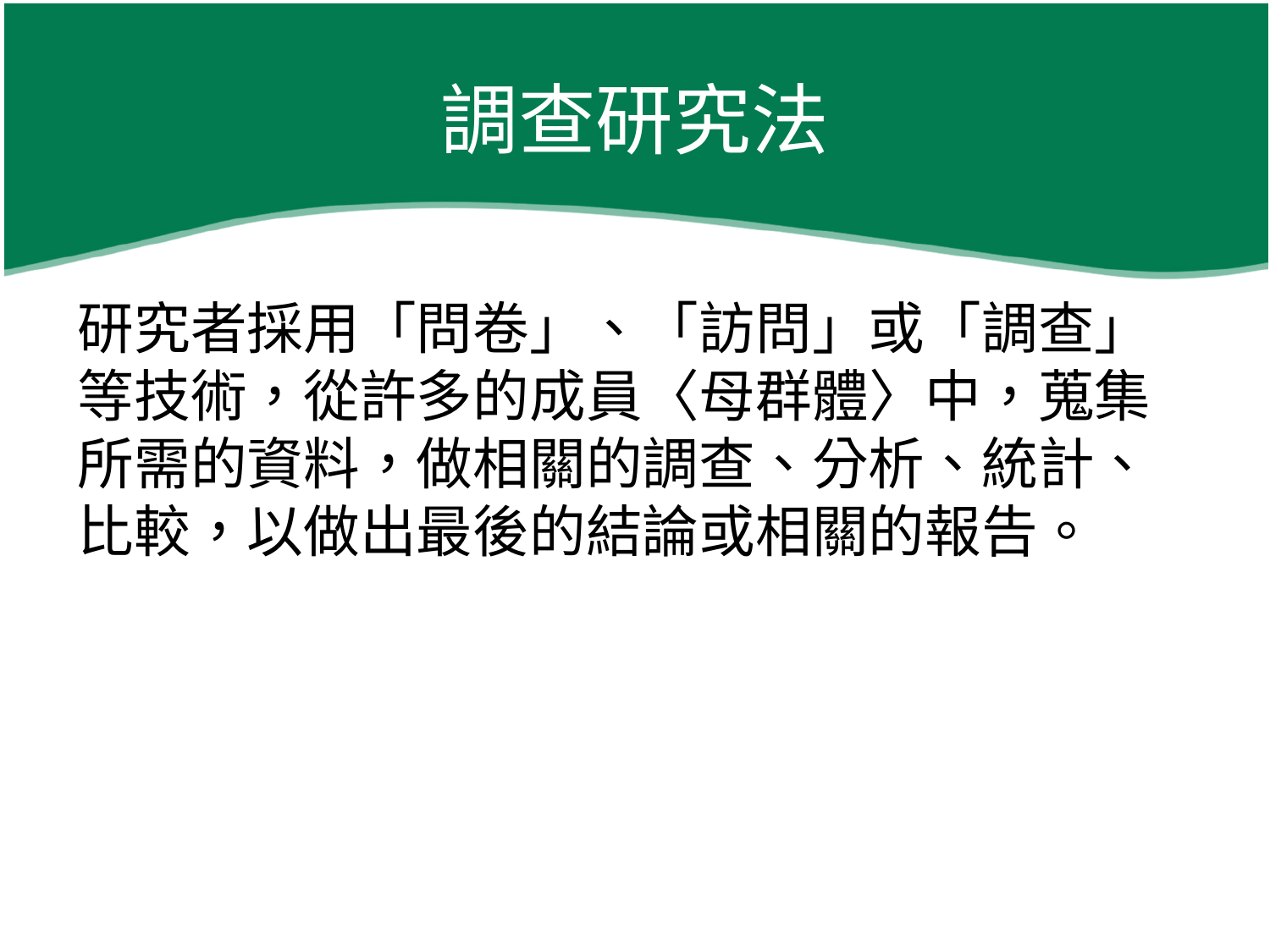

# 調查研究法
研究者採用「問卷」、「訪問」或「調查」等技術，從許多的成員〈母群體〉中，蒐集所需的資料，做相關的調查、分析、統計、比較，以做出最後的結論或相關的報告。